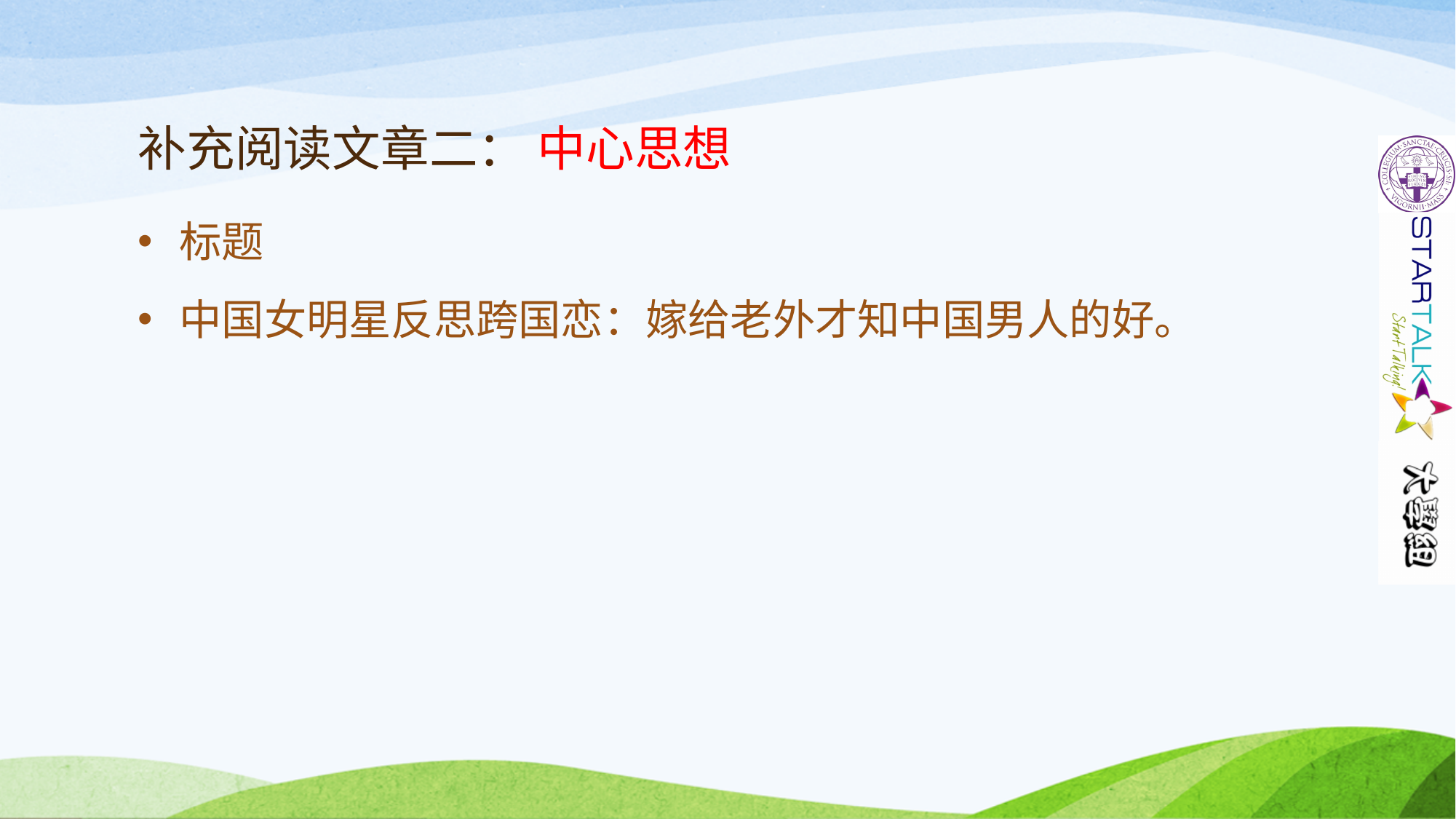

# 补充阅读文章二： 中心思想
标题
中国女明星反思跨国恋：嫁给老外才知中国男人的好。